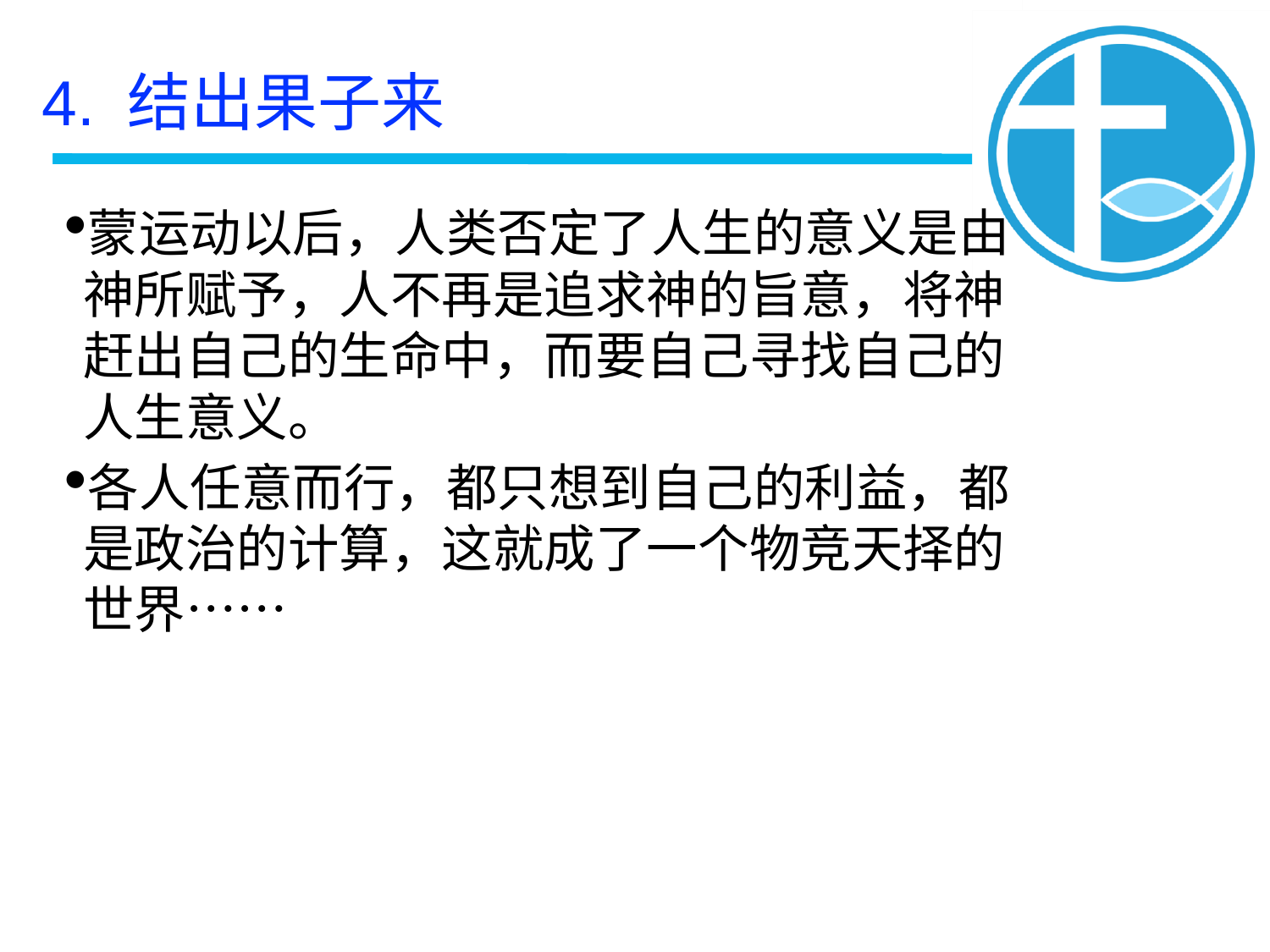

4. 结出果子来
蒙运动以后，人类否定了人生的意义是由神所赋予，人不再是追求神的旨意，将神赶出自己的生命中，而要自己寻找自己的人生意义。
各人任意而行，都只想到自己的利益，都是政治的计算，这就成了一个物竞天择的世界⋯⋯